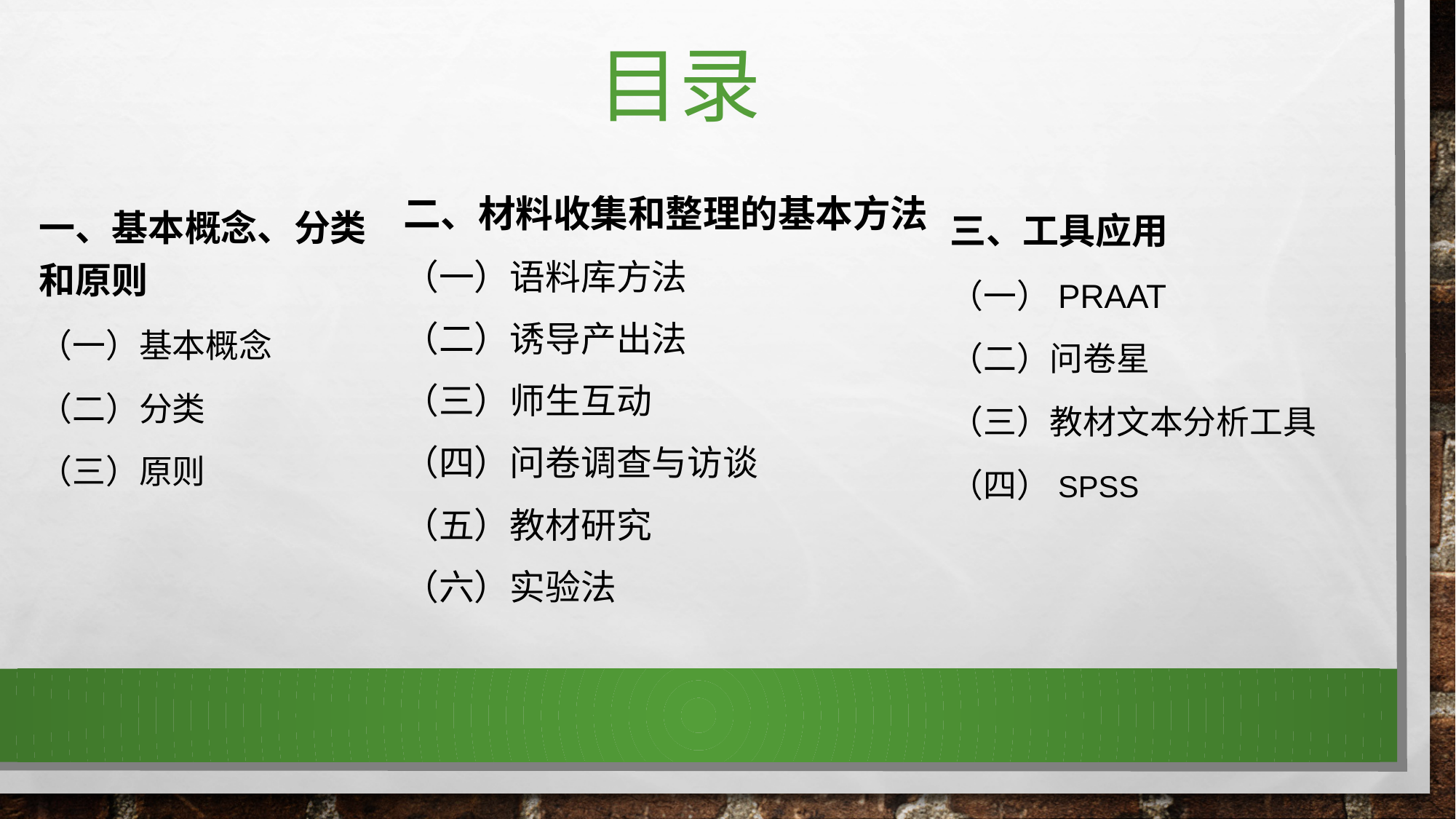

# 目录
三、工具应用
（一）prAat
（二）问卷星
（三）教材文本分析工具
（四）SPSS

一、基本概念、分类和原则
（一）基本概念
（二）分类
（三）原则

二、材料收集和整理的基本方法
（一）语料库方法
（二）诱导产出法
（三）师生互动
（四）问卷调查与访谈
（五）教材研究
（六）实验法